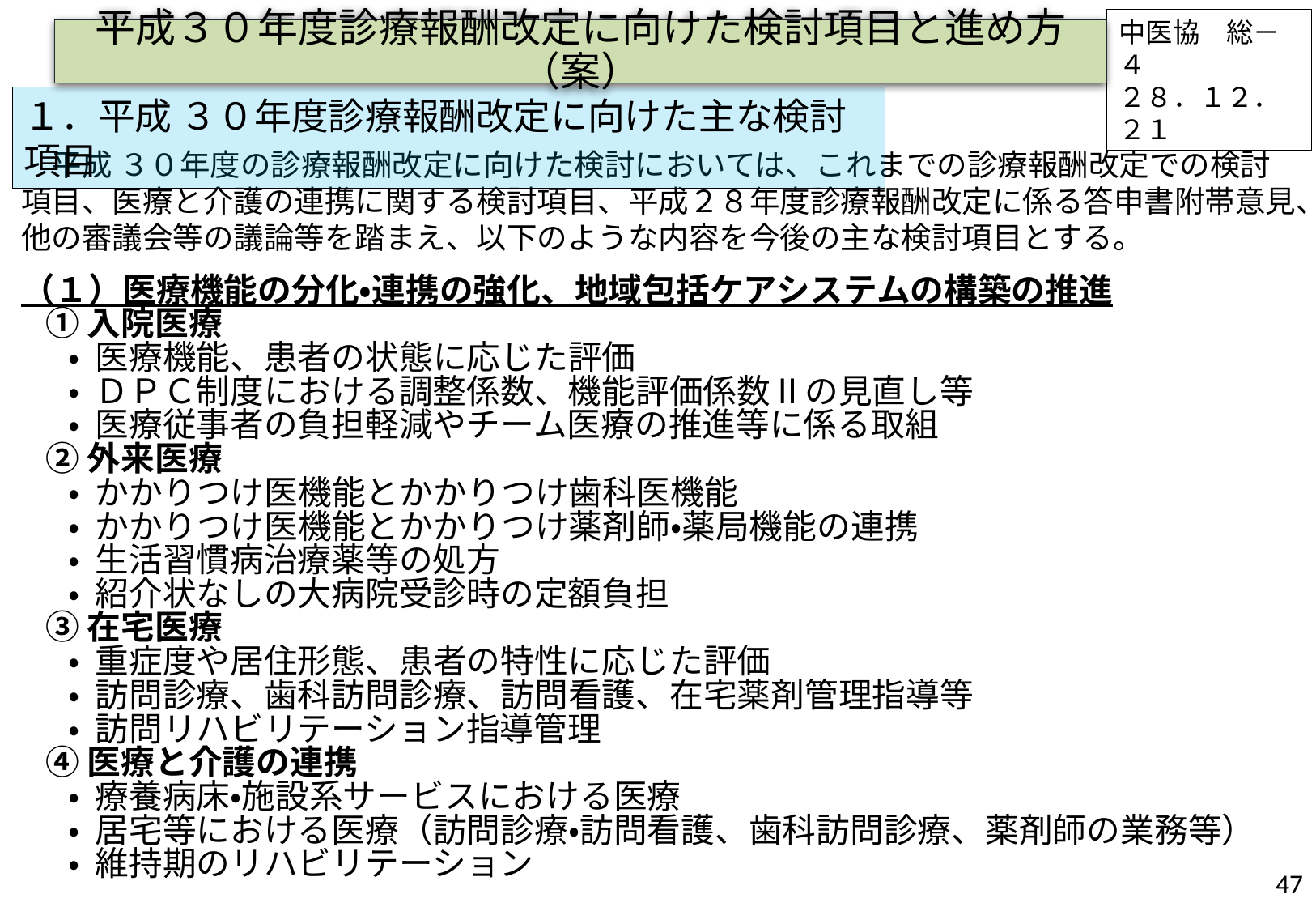

中医協　総－４
２８．１２．２１
平成３０年度診療報酬改定に向けた検討項目と進め方（案）
１．平成 ３０年度診療報酬改定に向けた主な検討項目
　平成 ３０年度の診療報酬改定に向けた検討においては、これまでの診療報酬改定での検討項目、医療と介護の連携に関する検討項目、平成２８年度診療報酬改定に係る答申書附帯意見、他の審議会等の議論等を踏まえ、以下のような内容を今後の主な検討項目とする。

（１）医療機能の分化・連携の強化、地域包括ケアシステムの構築の推進
①入院医療
  ・  医療機能、患者の状態に応じた評価
  ・  ＤＰＣ制度における調整係数、機能評価係数Ⅱの見直し等
  ・  医療従事者の負担軽減やチーム医療の推進等に係る取組
②外来医療
  ・  かかりつけ医機能とかかりつけ歯科医機能
  ・  かかりつけ医機能とかかりつけ薬剤師・薬局機能の連携
  ・  生活習慣病治療薬等の処方
  ・  紹介状なしの大病院受診時の定額負担
③在宅医療
  ・  重症度や居住形態、患者の特性に応じた評価
  ・  訪問診療、歯科訪問診療、訪問看護、在宅薬剤管理指導等
  ・  訪問リハビリテーション指導管理
④医療と介護の連携
  ・  療養病床・施設系サービスにおける医療
  ・  居宅等における医療（訪問診療・訪問看護、歯科訪問診療、薬剤師の業務等）
  ・  維持期のリハビリテーション
47